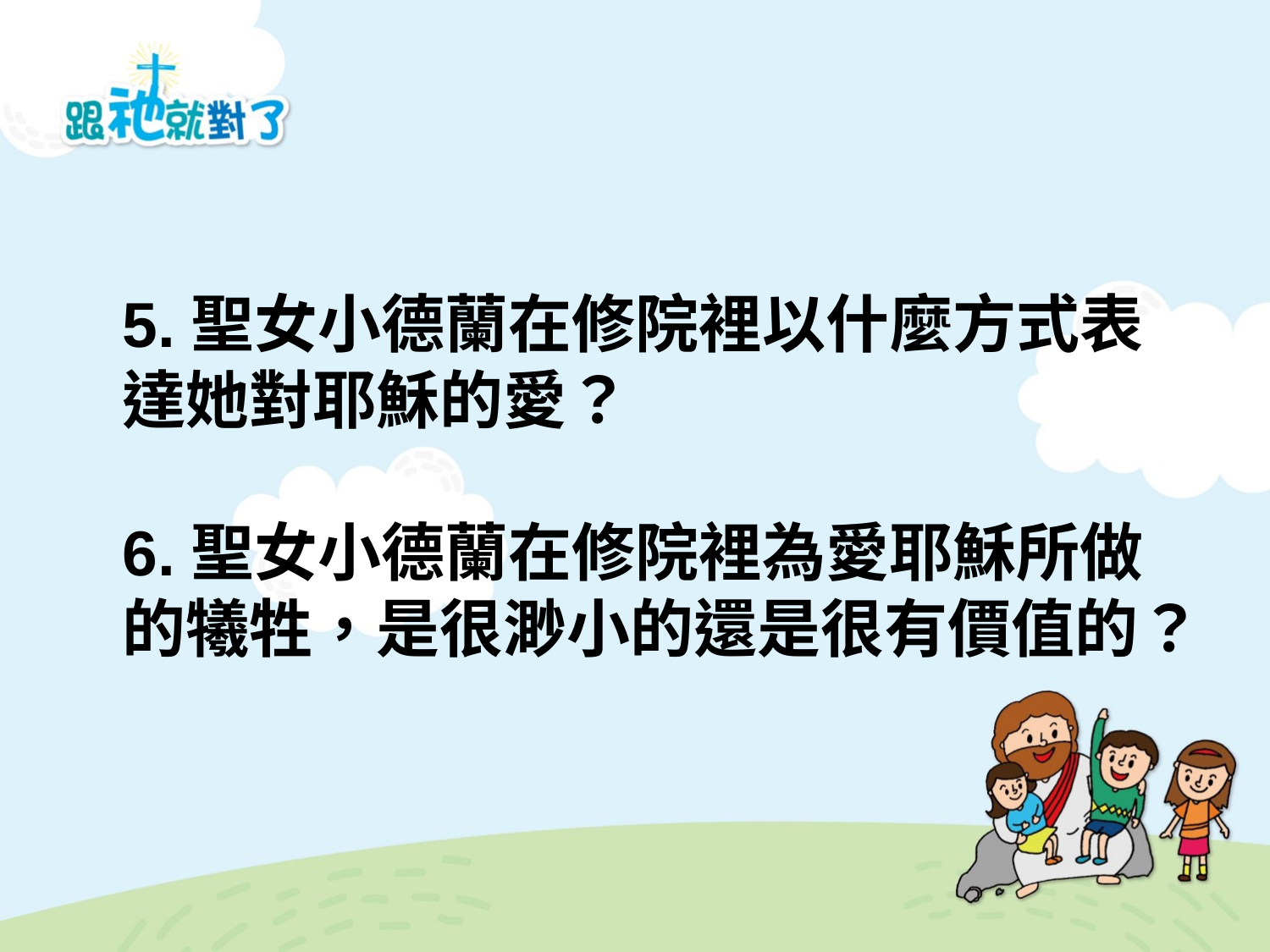

5.聖女小德蘭在修院裡以什麼方式表達她對耶穌的愛？

6.聖女小德蘭在修院裡為愛耶穌所做的犧牲，是很渺小的還是很有價值的？